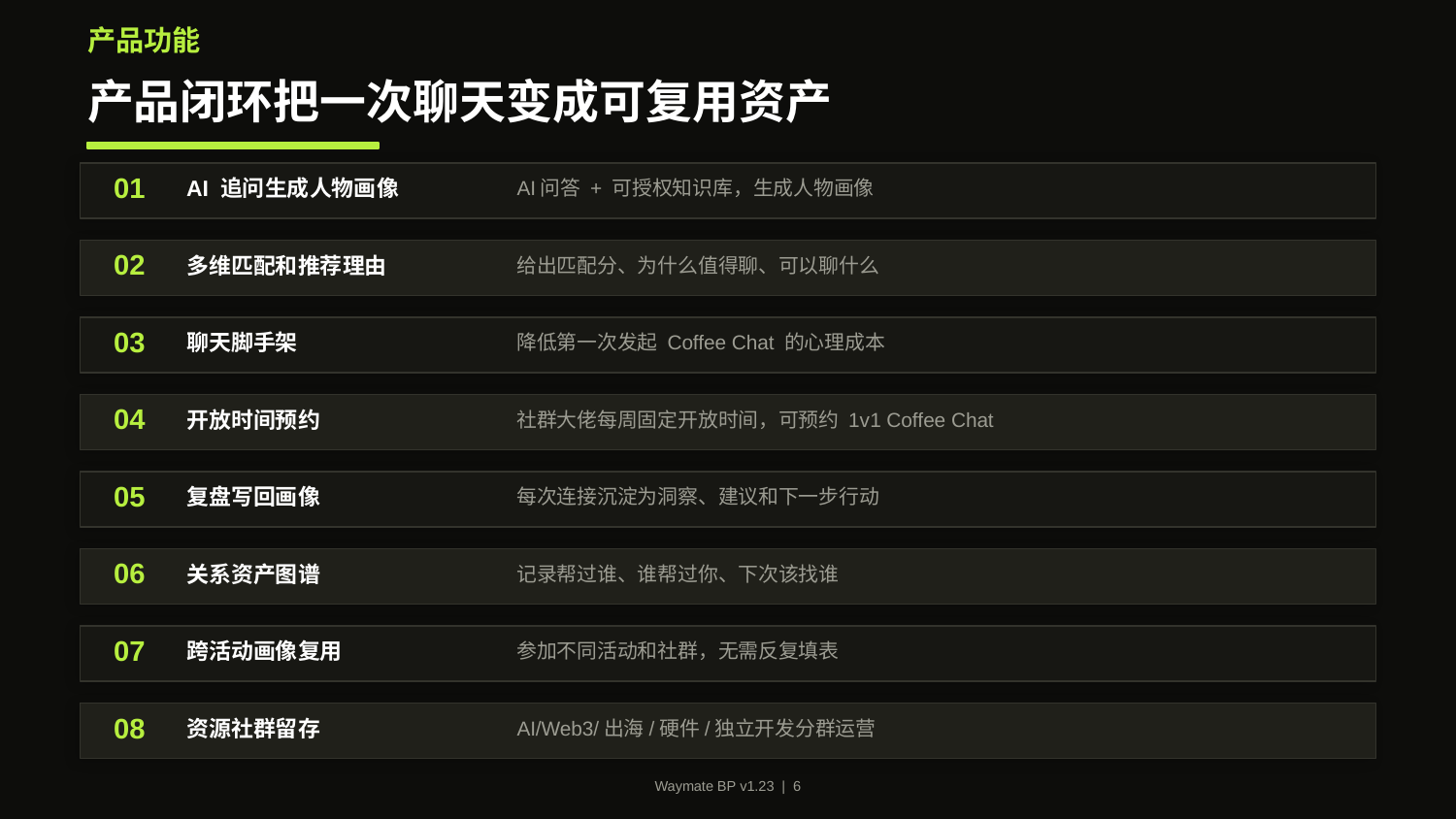

产品功能
产品闭环把一次聊天变成可复用资产

01
AI 追问生成人物画像
AI问答 + 可授权知识库，生成人物画像

02
多维匹配和推荐理由
给出匹配分、为什么值得聊、可以聊什么

03
聊天脚手架
降低第一次发起 Coffee Chat 的心理成本

04
开放时间预约
社群大佬每周固定开放时间，可预约 1v1 Coffee Chat

05
复盘写回画像
每次连接沉淀为洞察、建议和下一步行动

06
关系资产图谱
记录帮过谁、谁帮过你、下次该找谁

07
跨活动画像复用
参加不同活动和社群，无需反复填表

08
资源社群留存
AI/Web3/出海/硬件/独立开发分群运营
Waymate BP v1.23  |  6